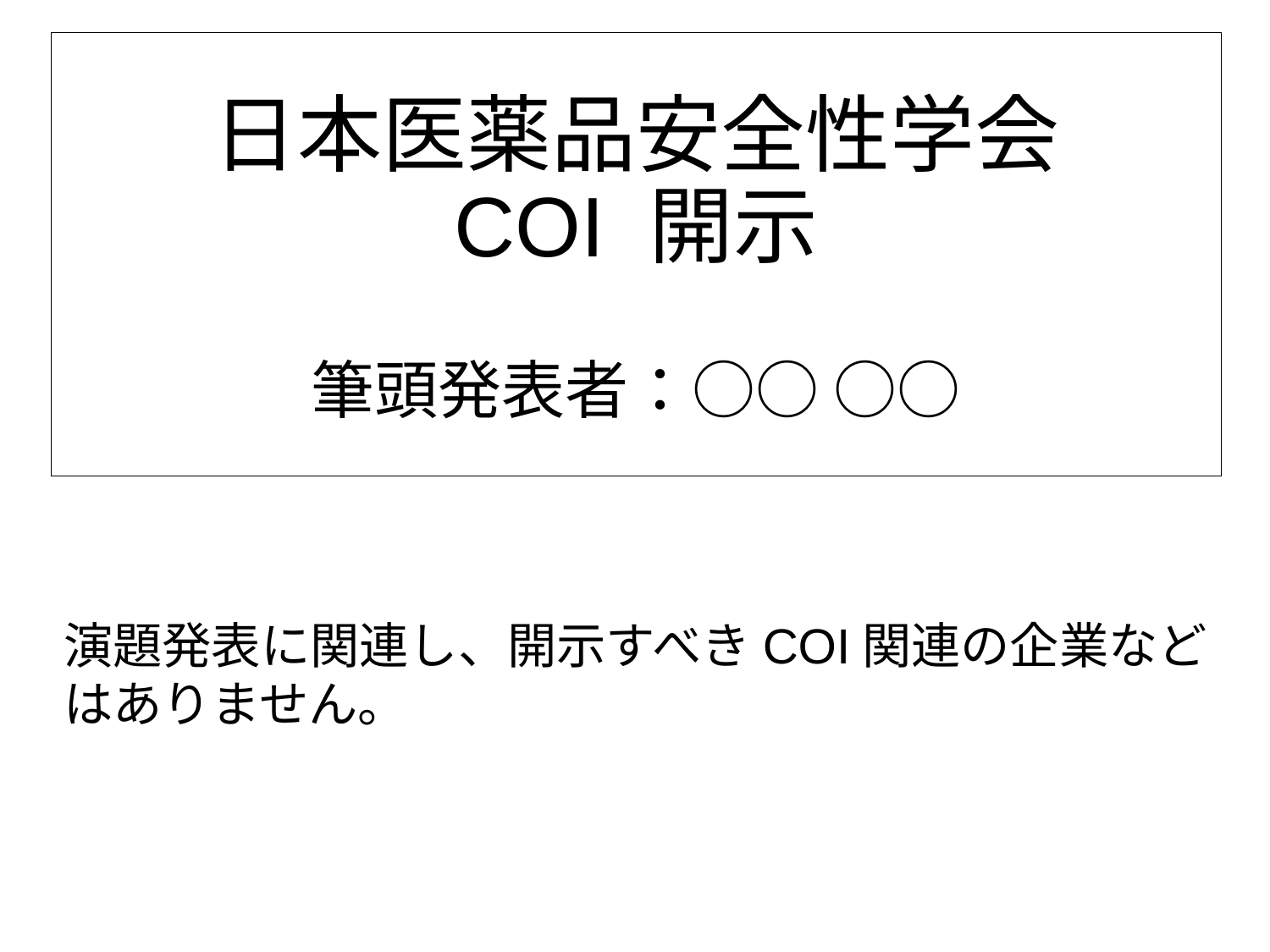

日本医薬品安全性学会
COI 開示
筆頭発表者：○○ ○○
演題発表に関連し、開示すべきCOI関連の企業などはありません。